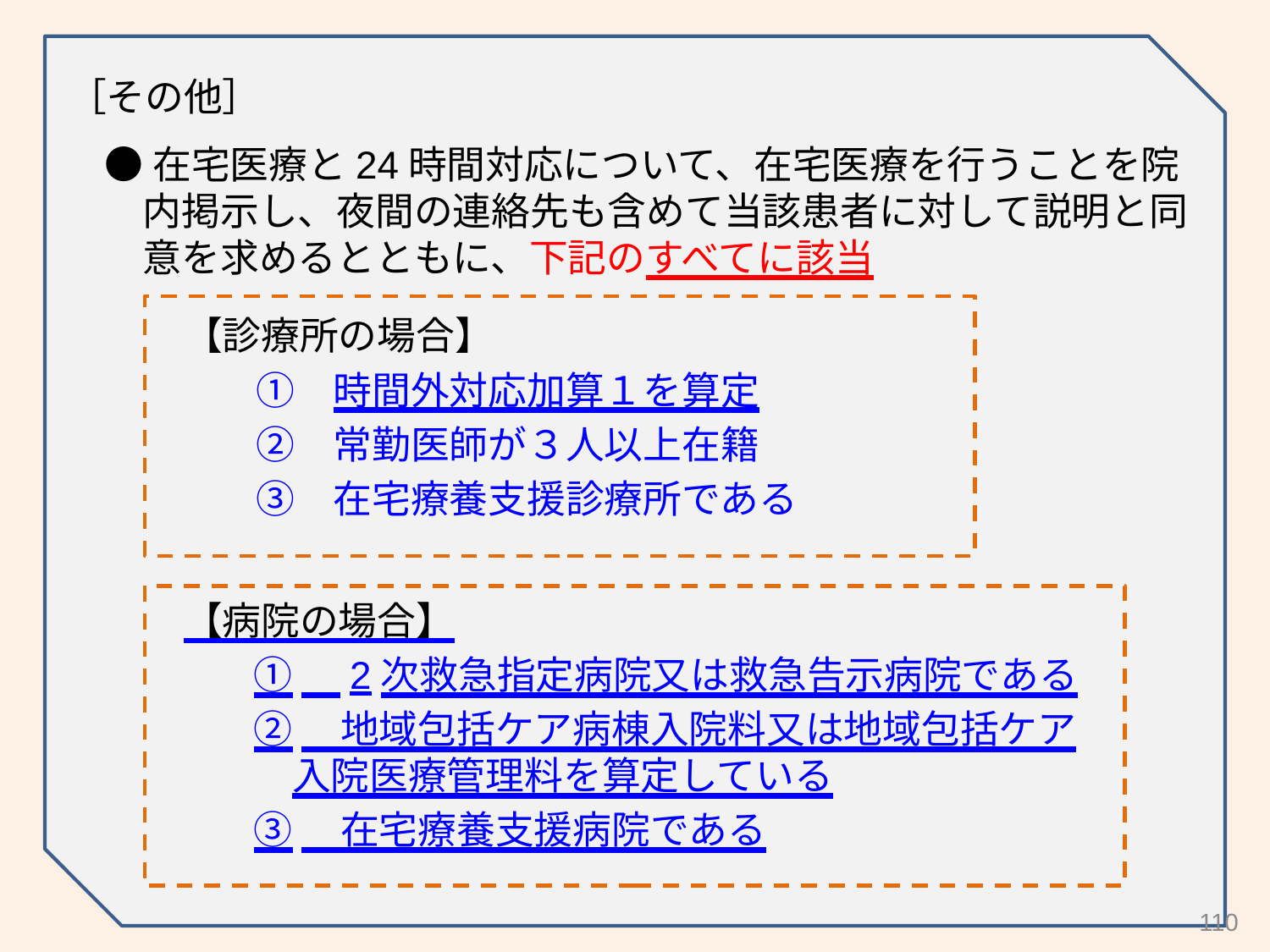

［その他］
●在宅医療と24時間対応について、在宅医療を行うことを院内掲示し、夜間の連絡先も含めて当該患者に対して説明と同意を求めるとともに、下記のすべてに該当
　　　【診療所の場合】
　①　時間外対応加算１を算定
　②　常勤医師が３人以上在籍
　③　在宅療養支援診療所である

　　　【病院の場合】
①　2次救急指定病院又は救急告示病院である
②　地域包括ケア病棟入院料又は地域包括ケア
入院医療管理料を算定している
③　在宅療養支援病院である

110